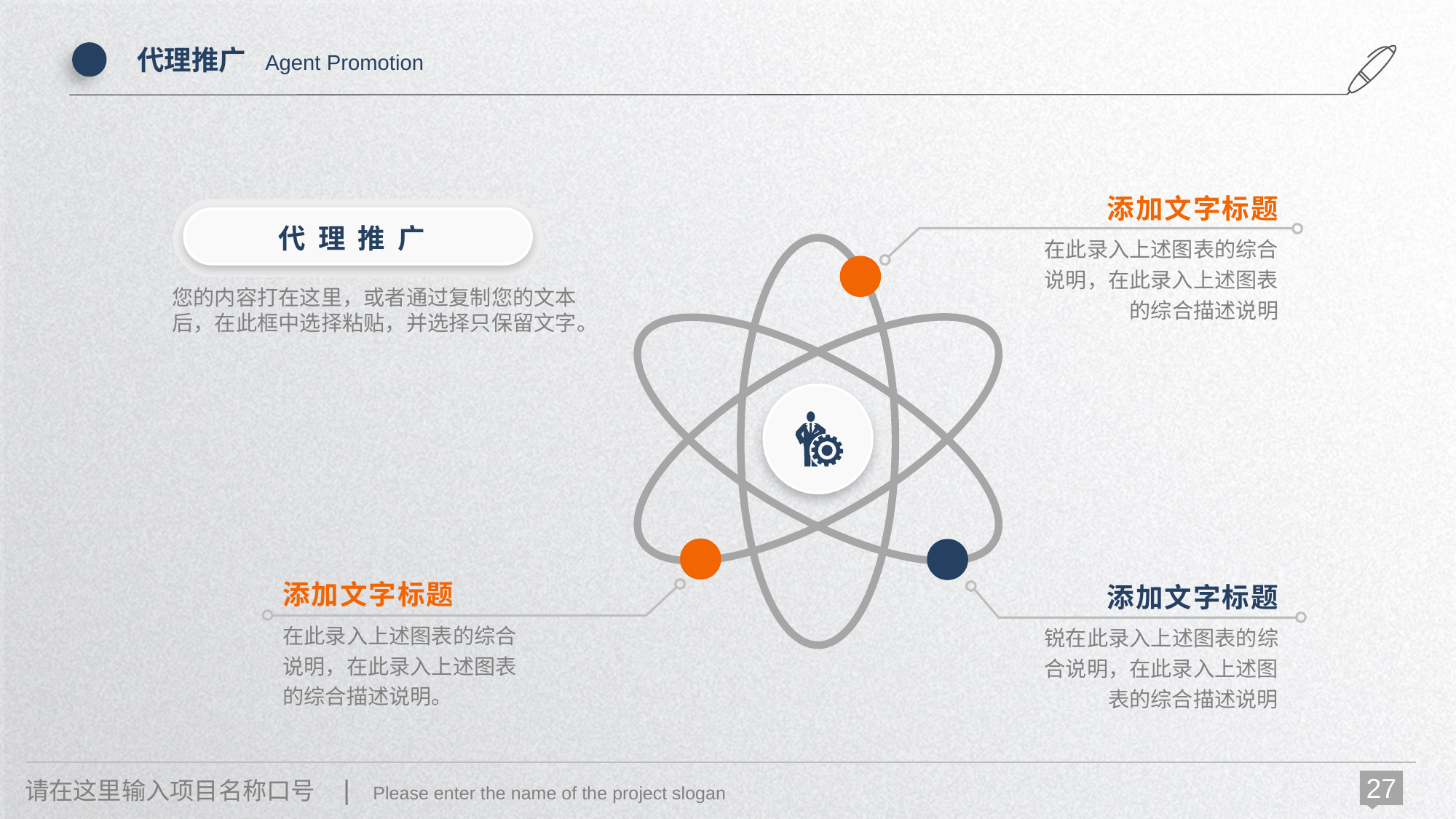

代理推广  Agent Promotion

添加文字标题
在此录入上述图表的综合说明，在此录入上述图表的综合描述说明

代  理  推  广

您的内容打在这里，或者通过复制您的文本后，在此框中选择粘贴，并选择只保留文字。

添加文字标题
在此录入上述图表的综合说明，在此录入上述图表的综合描述说明。
添加文字标题
锐在此录入上述图表的综合说明，在此录入上述图表的综合描述说明

请在这里输入项目名称口号    |   Please enter the name of the project slogan
27